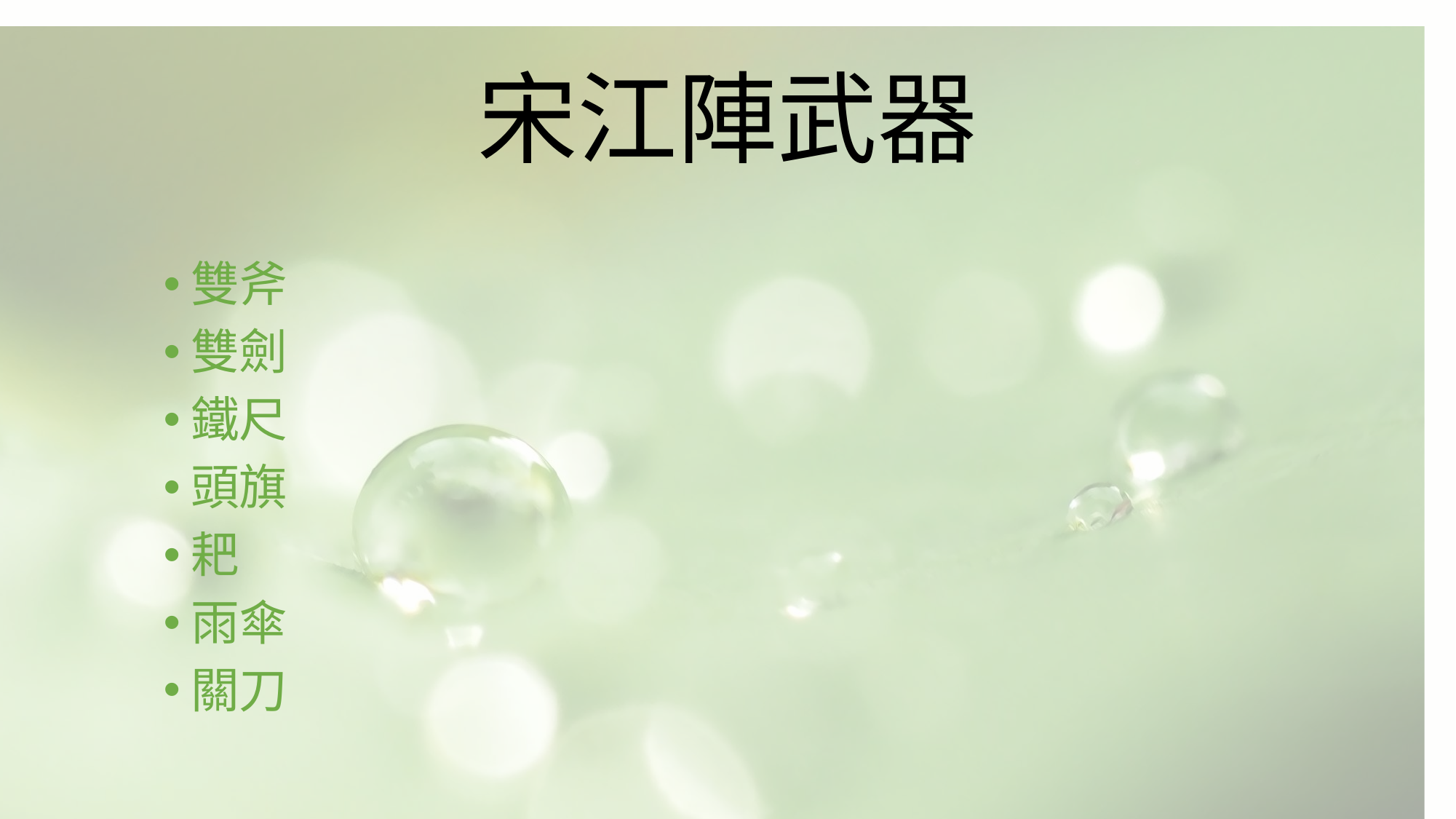

# 宋江陣武器
雙斧
雙劍
鐵尺
頭旗
耙
雨傘
關刀